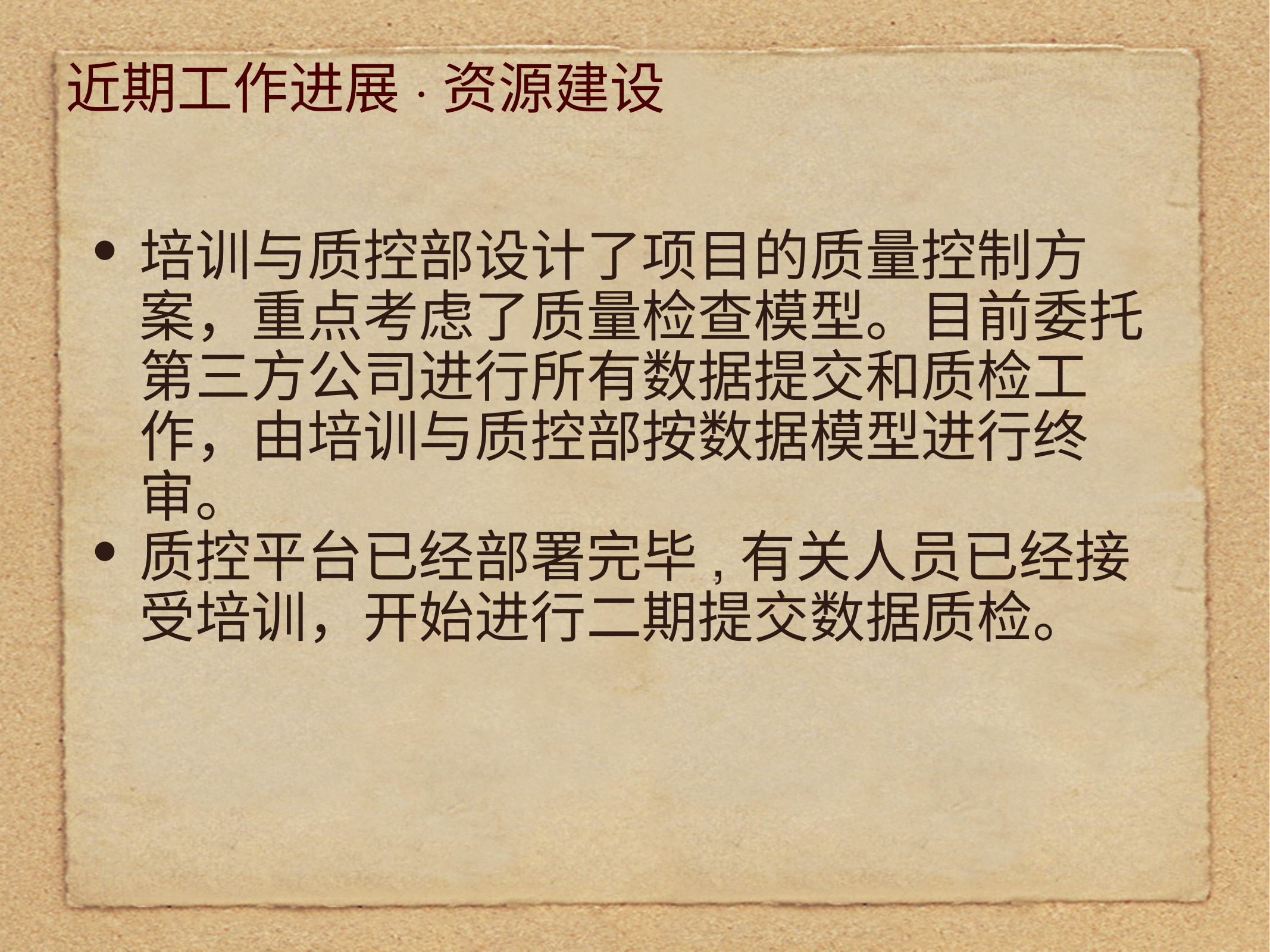

近期工作进展·资源建设

培训与质控部设计了项目的质量控制方案，重点考虑了质量检查模型。目前委托第三方公司进行所有数据提交和质检工作，由培训与质控部按数据模型进行终审。
质控平台已经部署完毕,有关人员已经接受培训，开始进行二期提交数据质检。